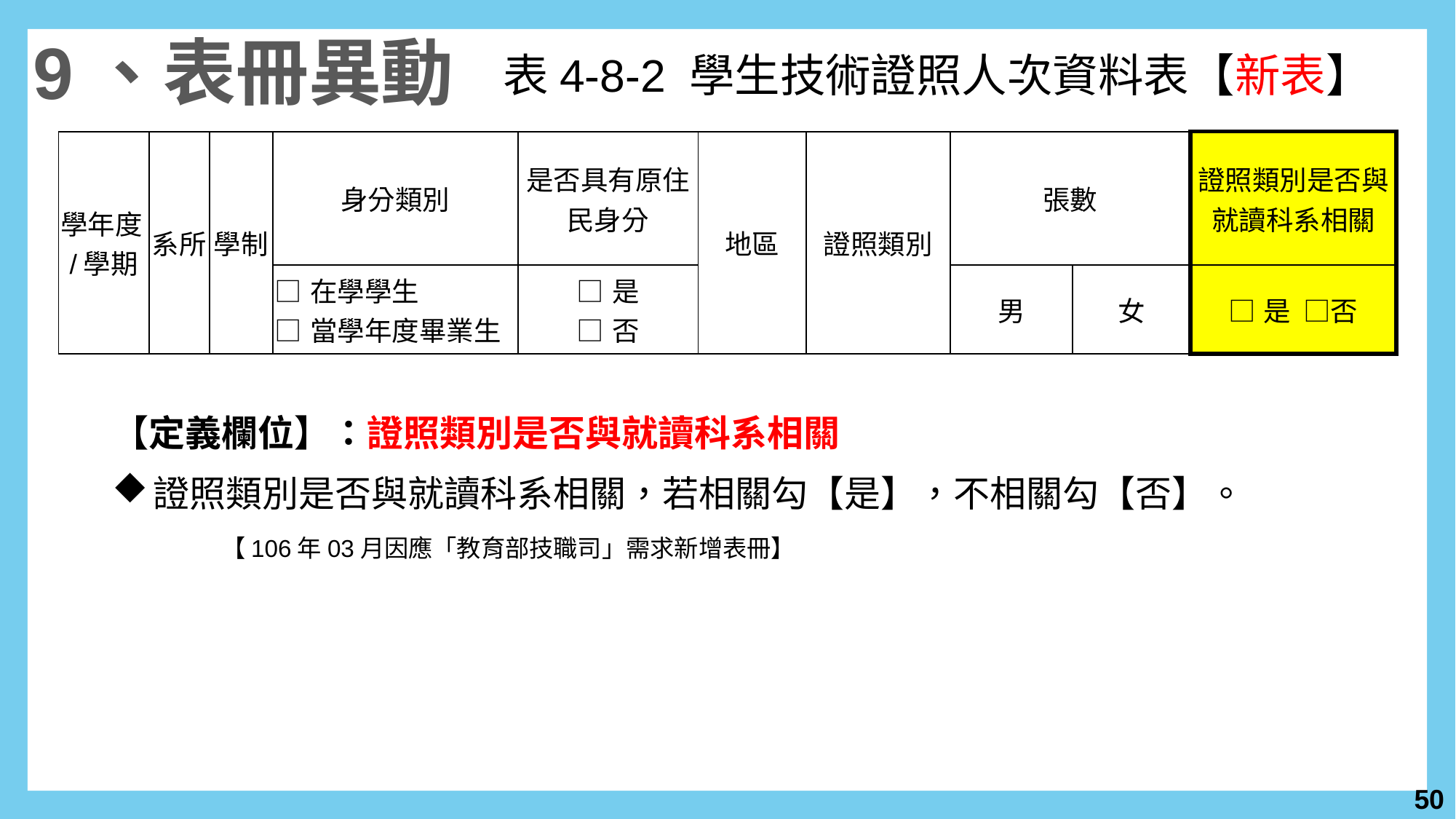

9、表冊異動
表4-8-2 學生技術證照人次資料表【新表】

| 學年度/學期 | 系所 | 學制 | 身分類別 | 是否具有原住民身分 | 地區 | 證照類別 | 張數 |  | 證照類別是否與就讀科系相關 |
| --- | --- | --- | --- | --- | --- | --- | --- | --- | --- |
|  |  |  | □在學學生 □當學年度畢業生 | □是 □否 |  |  | 男 | 女 | □是 □否 |
【定義欄位】：證照類別是否與就讀科系相關
證照類別是否與就讀科系相關，若相關勾【是】，不相關勾【否】。
	【106年03月因應「教育部技職司」需求新增表冊】
50